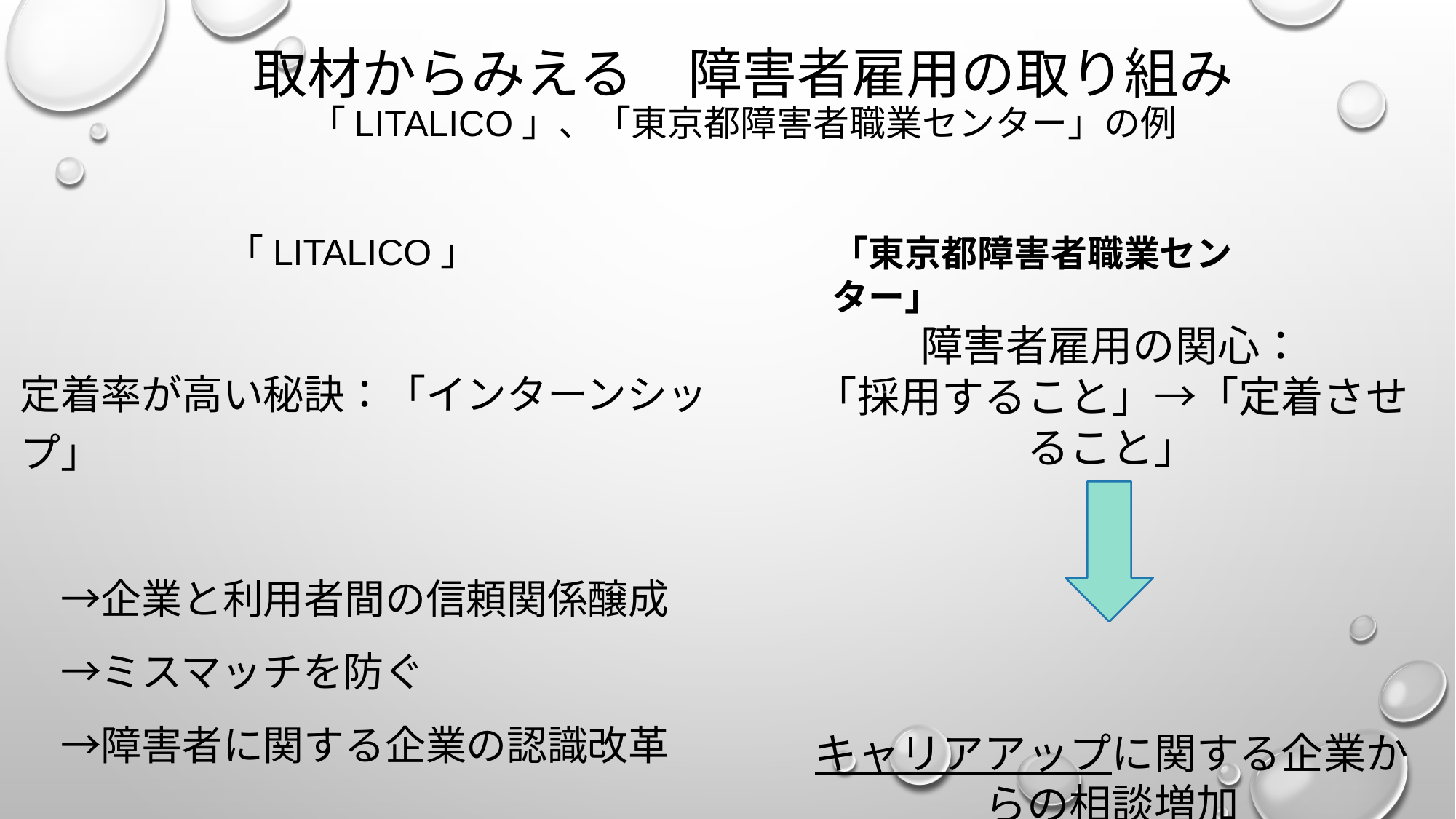

# 取材からみえる　障害者雇用の取り組み 「LITALICO」、「東京都障害者職業センター」の例
「LITALICO」
「東京都障害者職業センター」

障害者雇用の関心：
「採用すること」→「定着させること」​

​

​
キャリアアップに関する企業からの相談増加​​

定着率が高い秘訣：「インターンシップ」

　→企業と利用者間の信頼関係醸成
　→ミスマッチを防ぐ
　→障害者に関する企業の認識改革